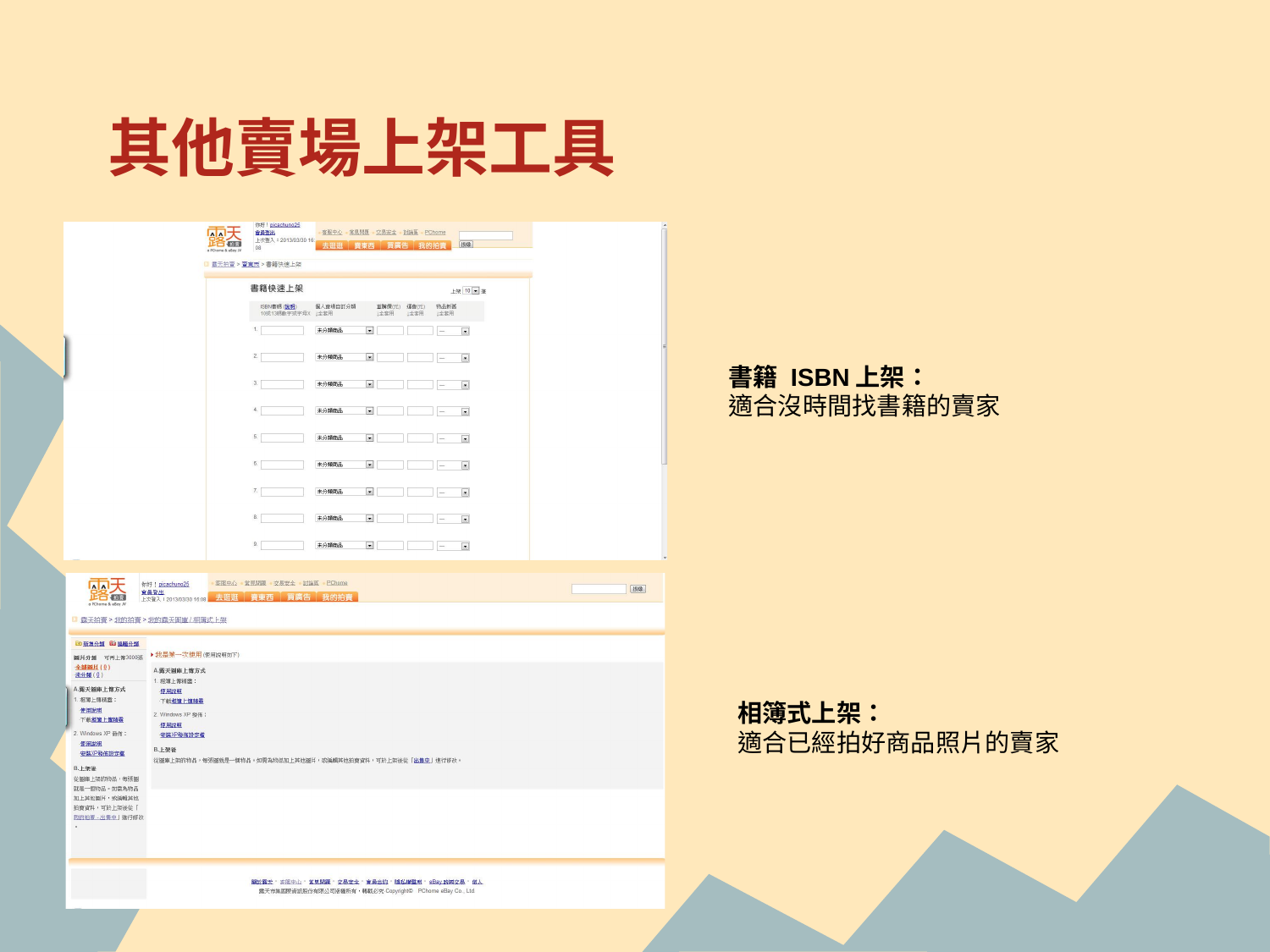

# 其他賣場上架工具
書籍 ISBN上架：
適合沒時間找書籍的賣家

書籍 ISBN上架：
適合沒時間找書籍的賣家

相簿式上架：
適合已經拍好商品照片的賣家